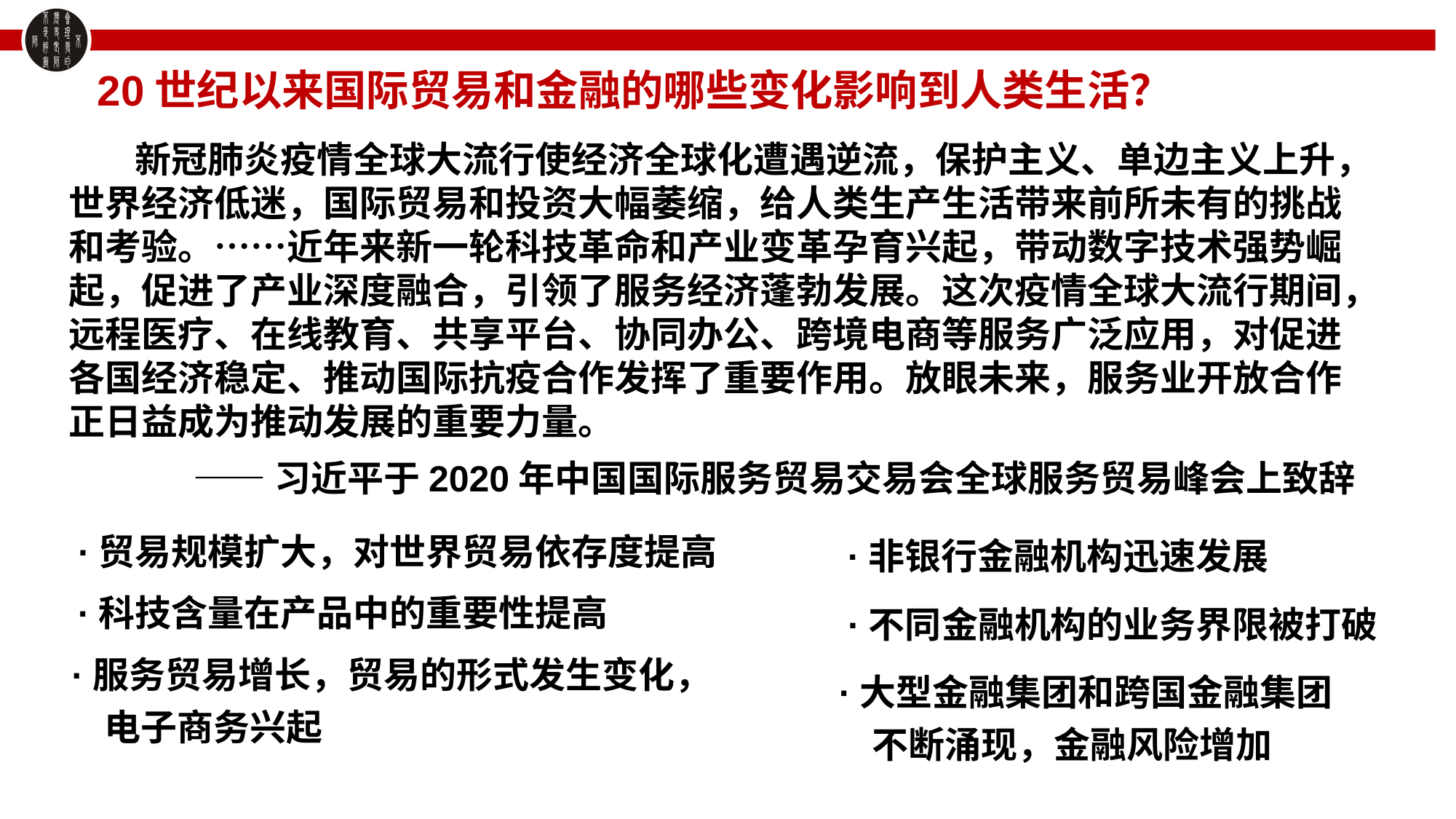

20世纪以来国际贸易和金融的哪些变化影响到人类生活？
       新冠肺炎疫情全球大流行使经济全球化遭遇逆流，保护主义、单边主义上升，世界经济低迷，国际贸易和投资大幅萎缩，给人类生产生活带来前所未有的挑战和考验。……近年来新一轮科技革命和产业变革孕育兴起，带动数字技术强势崛起，促进了产业深度融合，引领了服务经济蓬勃发展。这次疫情全球大流行期间，远程医疗、在线教育、共享平台、协同办公、跨境电商等服务广泛应用，对促进各国经济稳定、推动国际抗疫合作发挥了重要作用。放眼未来，服务业开放合作正日益成为推动发展的重要力量。
——习近平于2020年中国国际服务贸易交易会全球服务贸易峰会上致辞
·贸易规模扩大，对世界贸易依存度提高
·非银行金融机构迅速发展
·科技含量在产品中的重要性提高
·不同金融机构的业务界限被打破
·服务贸易增长，贸易的形式发生变化，
   电子商务兴起
·大型金融集团和跨国金融集团
   不断涌现，金融风险增加